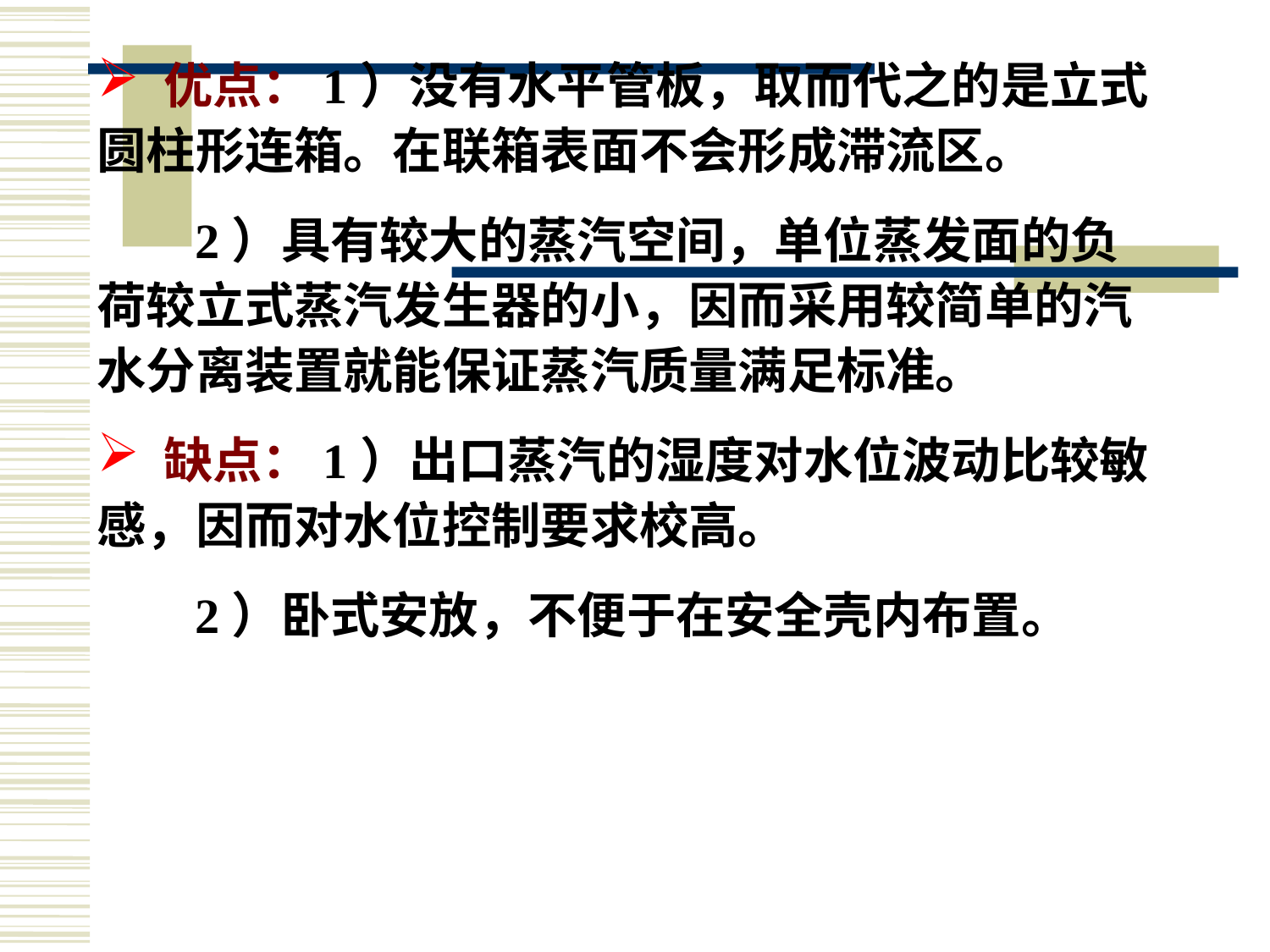

优点：1）没有水平管板，取而代之的是立式圆柱形连箱。在联箱表面不会形成滞流区。
        2）具有较大的蒸汽空间，单位蒸发面的负荷较立式蒸汽发生器的小，因而采用较简单的汽水分离装置就能保证蒸汽质量满足标准。
 缺点：1）出口蒸汽的湿度对水位波动比较敏感，因而对水位控制要求校高。
        2）卧式安放，不便于在安全壳内布置。